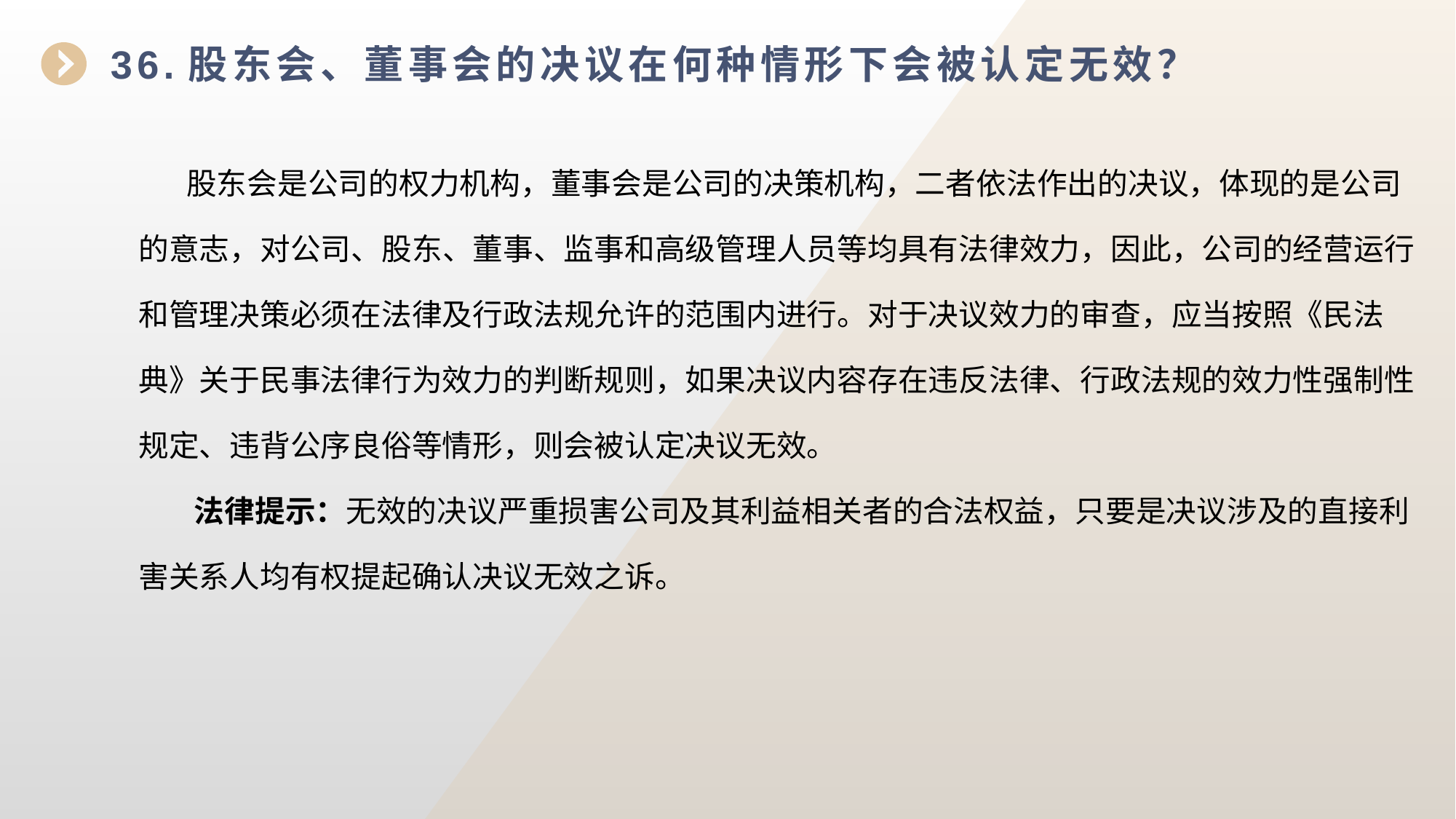

36.股东会、董事会的决议在何种情形下会被认定无效？

      股东会是公司的权力机构，董事会是公司的决策机构，二者依法作出的决议，体现的是公司的意志，对公司、股东、董事、监事和高级管理人员等均具有法律效力，因此，公司的经营运行和管理决策必须在法律及行政法规允许的范围内进行。对于决议效力的审查，应当按照《民法典》关于民事法律行为效力的判断规则，如果决议内容存在违反法律、行政法规的效力性强制性规定、违背公序良俗等情形，则会被认定决议无效。
       法律提示：无效的决议严重损害公司及其利益相关者的合法权益，只要是决议涉及的直接利害关系人均有权提起确认决议无效之诉。